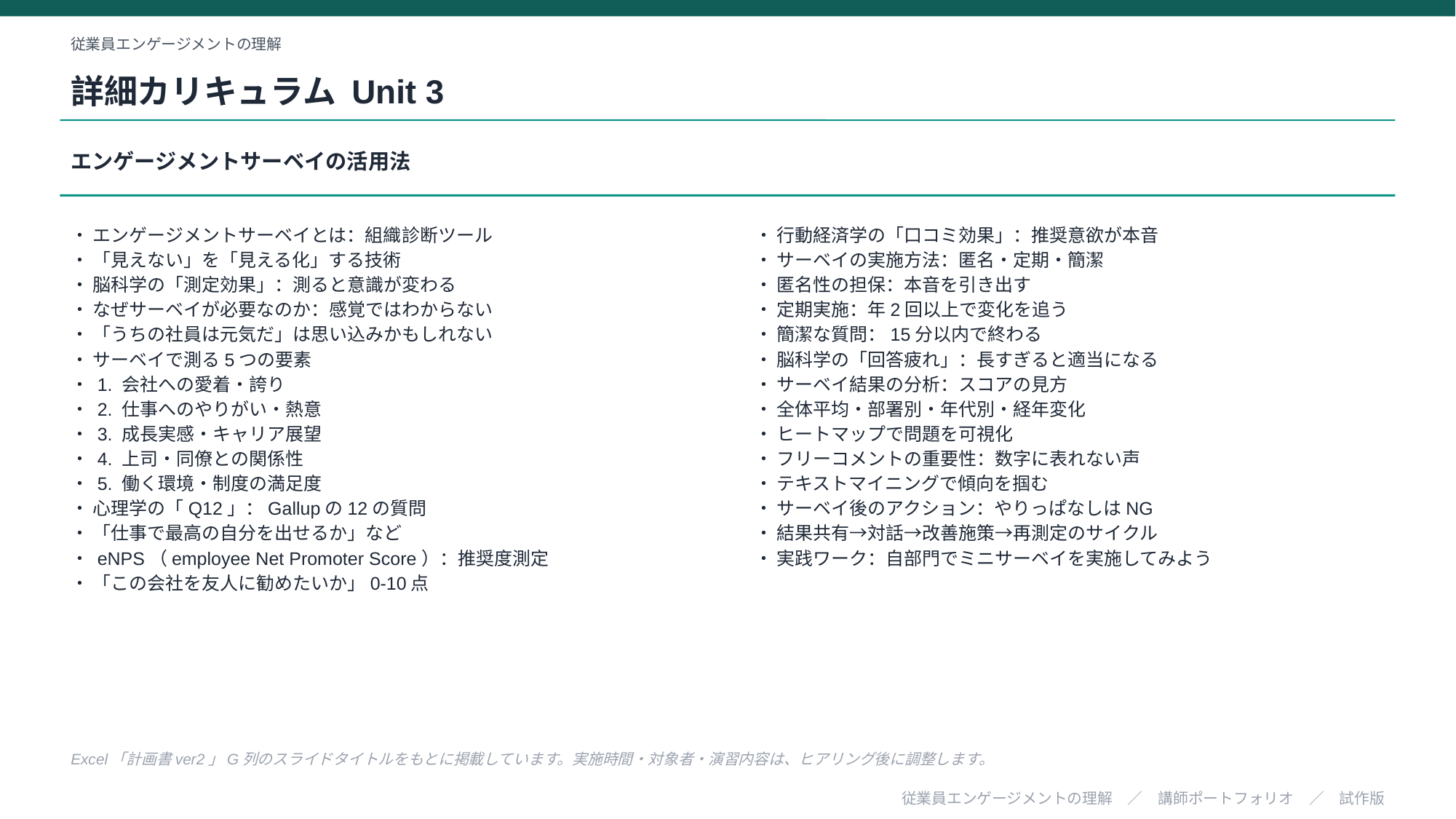

従業員エンゲージメントの理解
詳細カリキュラム Unit 3

エンゲージメントサーベイの活用法

・ エンゲージメントサーベイとは：組織診断ツール
・ 「見えない」を「見える化」する技術
・ 脳科学の「測定効果」：測ると意識が変わる
・ なぜサーベイが必要なのか：感覚ではわからない
・ 「うちの社員は元気だ」は思い込みかもしれない
・ サーベイで測る5つの要素
・ 1. 会社への愛着・誇り
・ 2. 仕事へのやりがい・熱意
・ 3. 成長実感・キャリア展望
・ 4. 上司・同僚との関係性
・ 5. 働く環境・制度の満足度
・ 心理学の「Q12」：Gallupの12の質問
・ 「仕事で最高の自分を出せるか」など
・ eNPS（employee Net Promoter Score）：推奨度測定
・ 「この会社を友人に勧めたいか」0-10点
・ 行動経済学の「口コミ効果」：推奨意欲が本音
・ サーベイの実施方法：匿名・定期・簡潔
・ 匿名性の担保：本音を引き出す
・ 定期実施：年2回以上で変化を追う
・ 簡潔な質問：15分以内で終わる
・ 脳科学の「回答疲れ」：長すぎると適当になる
・ サーベイ結果の分析：スコアの見方
・ 全体平均・部署別・年代別・経年変化
・ ヒートマップで問題を可視化
・ フリーコメントの重要性：数字に表れない声
・ テキストマイニングで傾向を掴む
・ サーベイ後のアクション：やりっぱなしはNG
・ 結果共有→対話→改善施策→再測定のサイクル
・ 実践ワーク：自部門でミニサーベイを実施してみよう
Excel「計画書ver2」G列のスライドタイトルをもとに掲載しています。実施時間・対象者・演習内容は、ヒアリング後に調整します。
従業員エンゲージメントの理解　／　講師ポートフォリオ　／　試作版